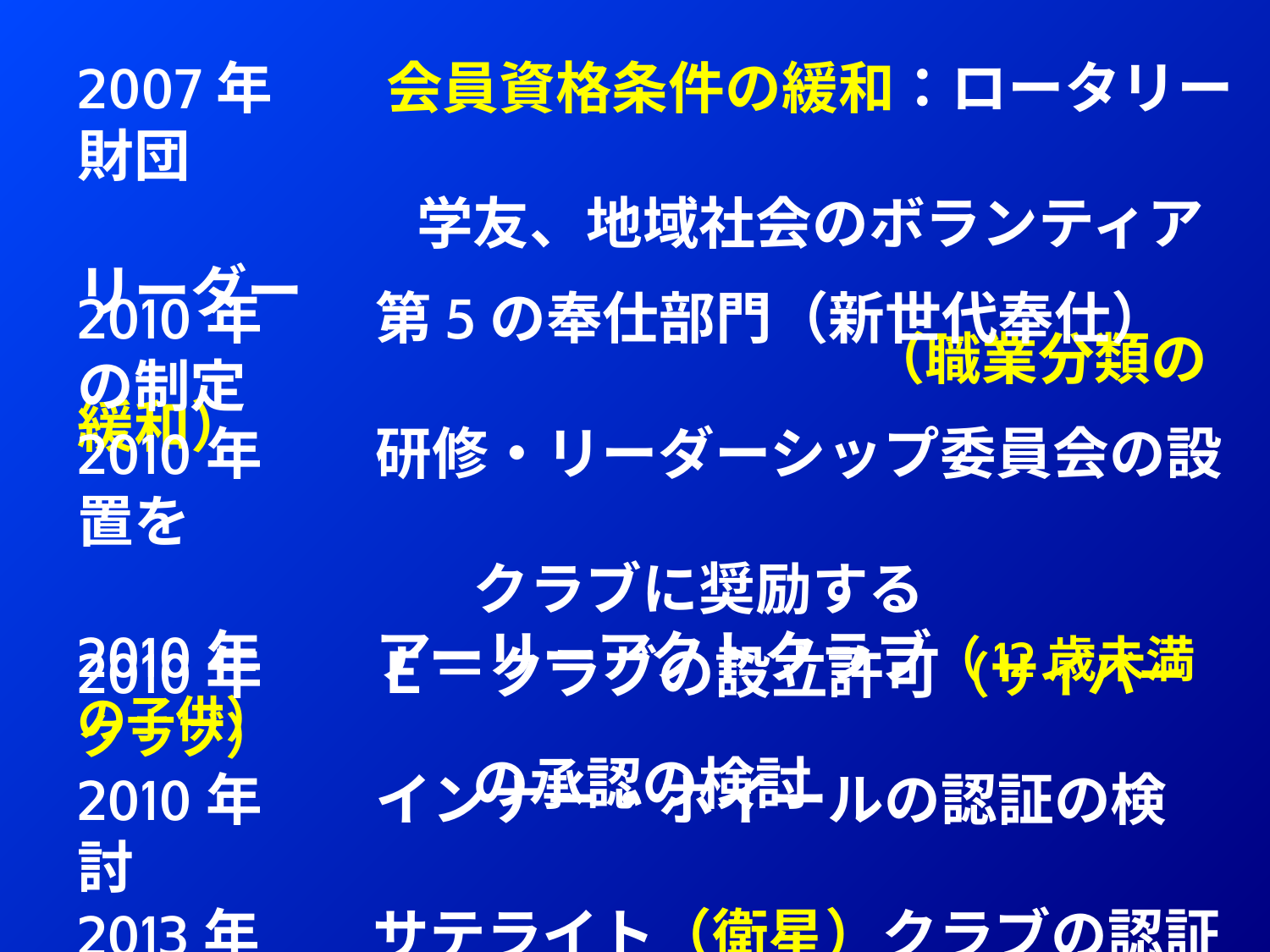

2007年　　会員資格条件の緩和：ロータリー財団
　　　　　　学友、地域社会のボランティアリーダー
　　　　　　　　　　　　　　（職業分類の緩和）
2010年　　第5の奉仕部門（新世代奉仕）の制定
2010年　　研修・リーダーシップ委員会の設置を
　　　　　　　クラブに奨励する
2010年　　アーリーアクトクラブ（12歳未満の子供）
　　　　　　　の承認の検討
2010年　　Ｅ－クラブの設立許可（サイバークラブ）
2010年　　インナー・ホイールの認証の検討
2013年　　サテライト（衛星）クラブの認証